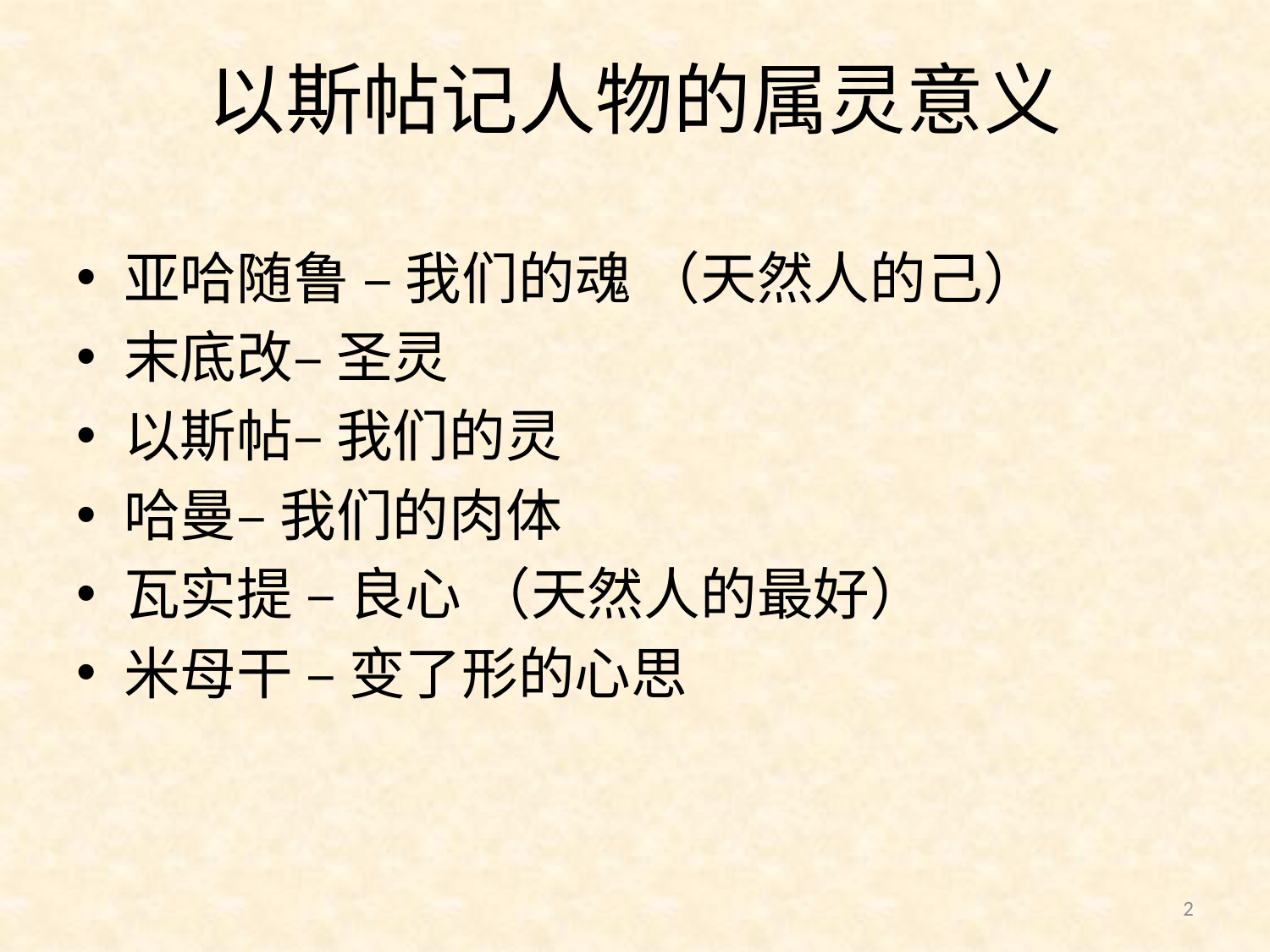

# 以斯帖记人物的属灵意义
亚哈随鲁 – 我们的魂 （天然人的己）
末底改– 圣灵
以斯帖– 我们的灵
哈曼– 我们的肉体
瓦实提 – 良心 （天然人的最好）
米母干 – 变了形的心思
2